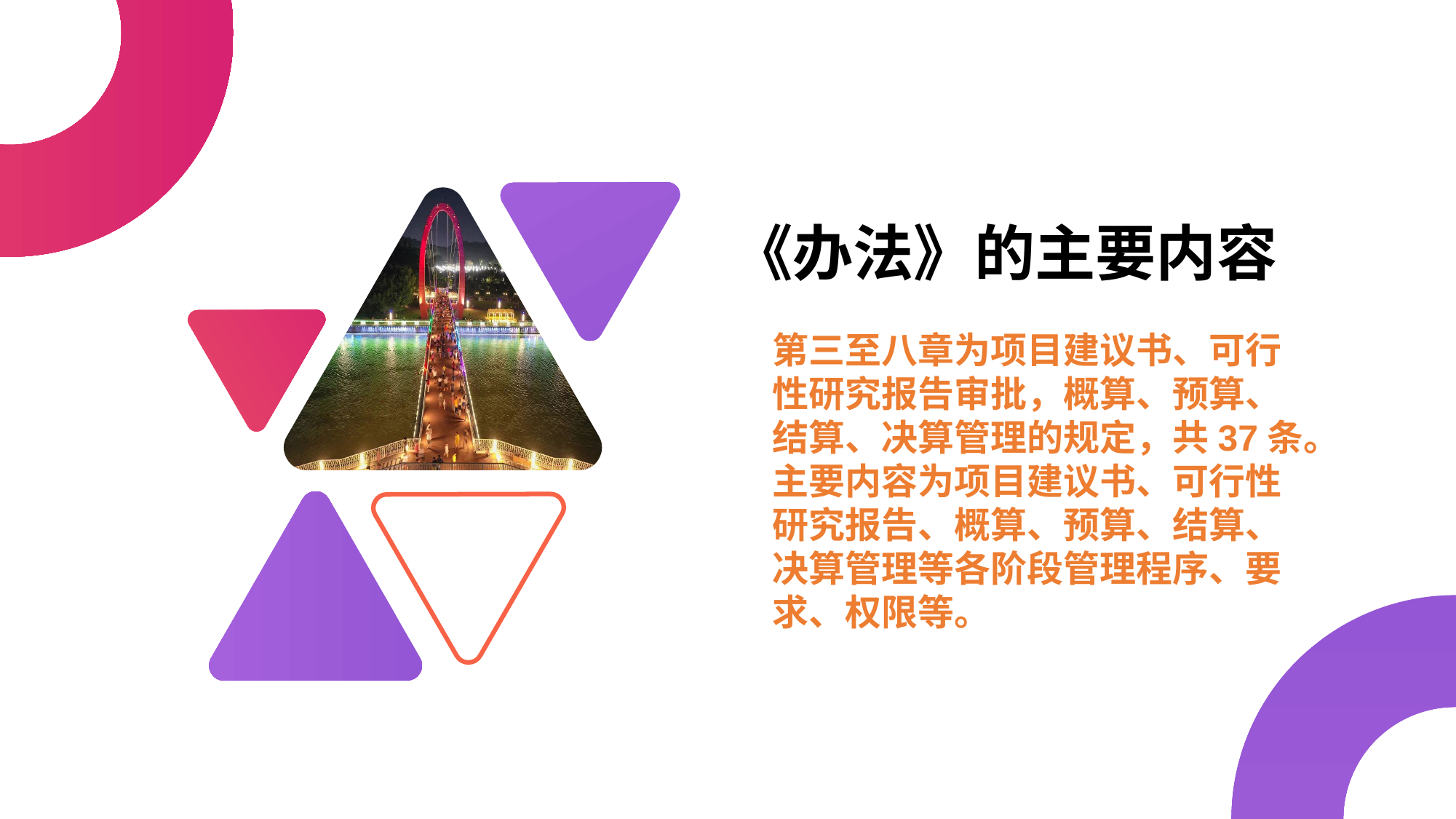

《办法》的主要内容

第三至八章为项目建议书、可行性研究报告审批，概算、预算、结算、决算管理的规定，共37条。主要内容为项目建议书、可行性研究报告、概算、预算、结算、决算管理等各阶段管理程序、要求、权限等。